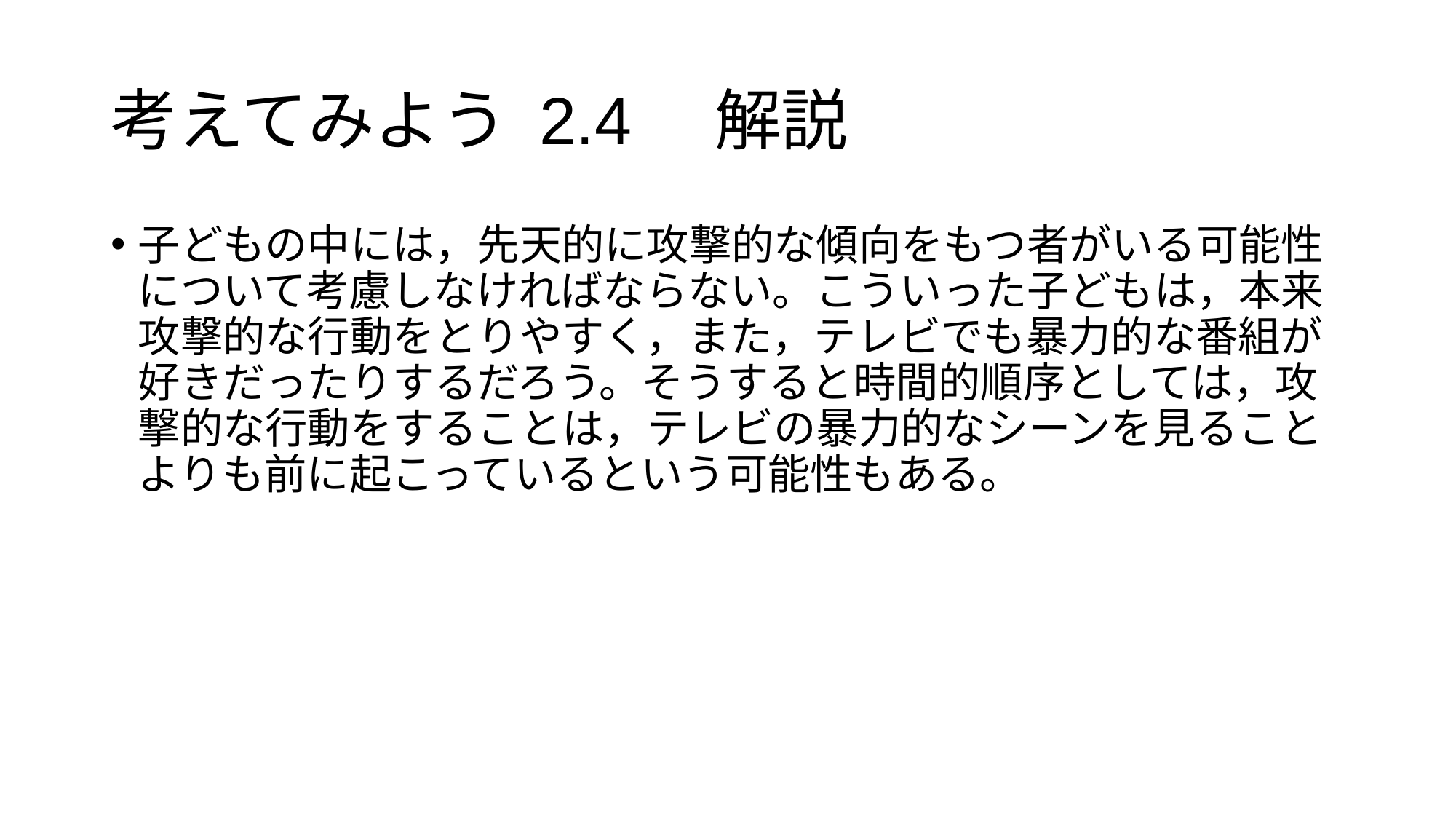

# 考えてみよう 2.4　解説
子どもの中には，先天的に攻撃的な傾向をもつ者がいる可能性について考慮しなければならない。こういった子どもは，本来攻撃的な行動をとりやすく，また，テレビでも暴力的な番組が好きだったりするだろう。そうすると時間的順序としては，攻撃的な行動をすることは，テレビの暴力的なシーンを見ることよりも前に起こっているという可能性もある。